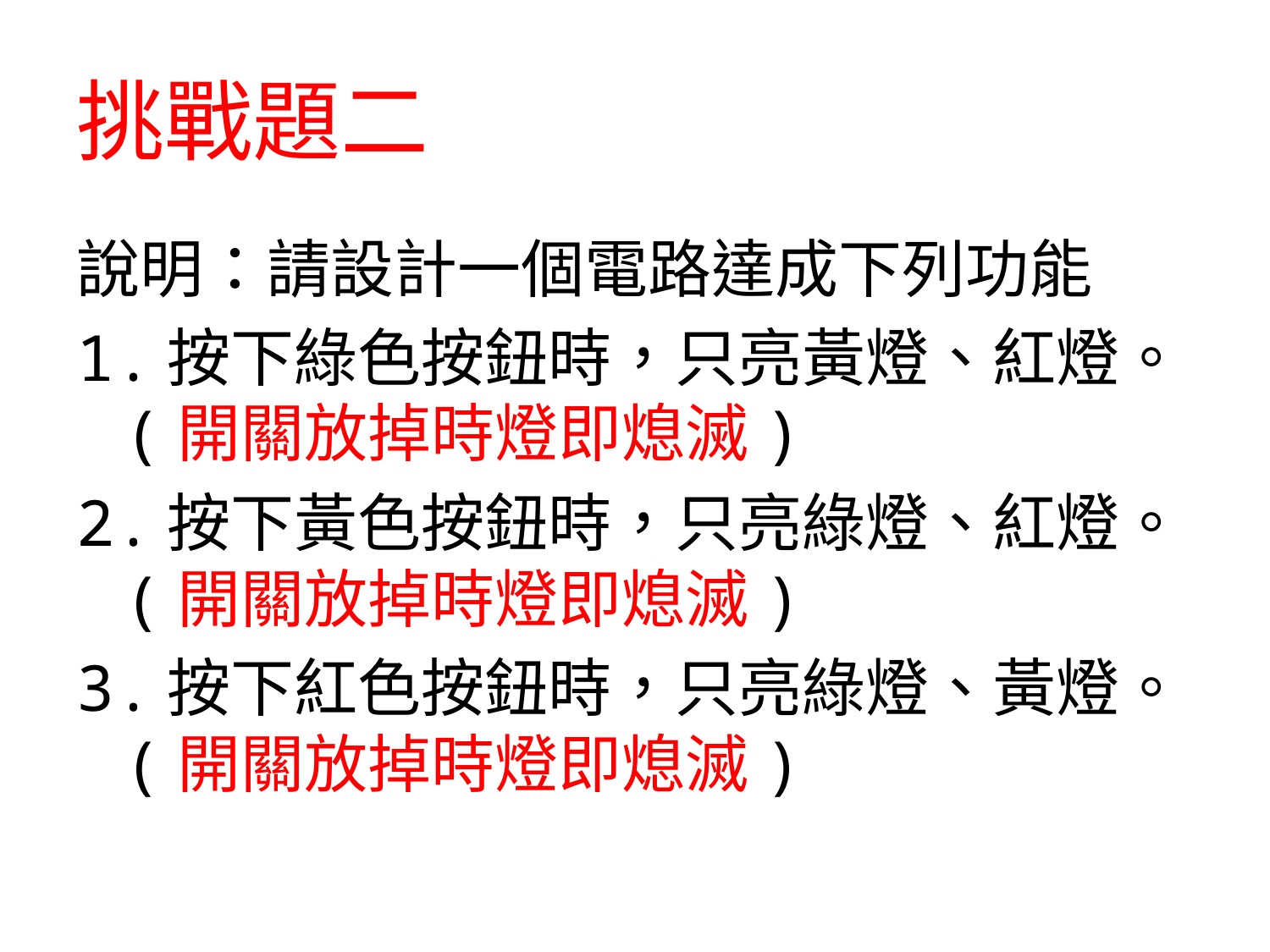

# 挑戰題二
說明：請設計一個電路達成下列功能
1.按下綠色按鈕時，只亮黃燈、紅燈。
(開關放掉時燈即熄滅)
2.按下黃色按鈕時，只亮綠燈、紅燈。
(開關放掉時燈即熄滅)
3.按下紅色按鈕時，只亮綠燈、黃燈。
(開關放掉時燈即熄滅)